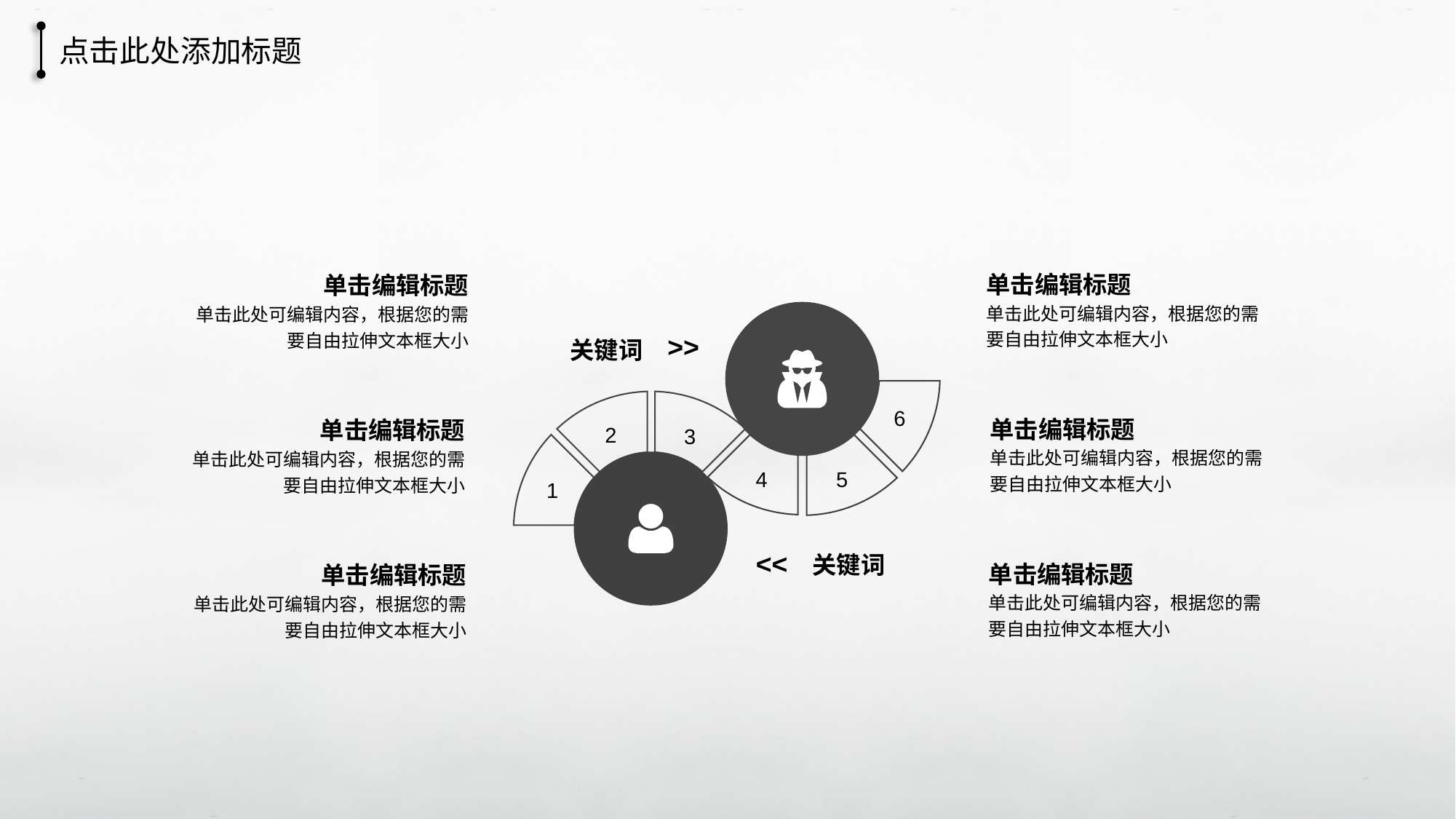

点击此处添加标题
单击编辑标题
单击编辑标题
单击此处可编辑内容，根据您的需要自由拉伸文本框大小
单击此处可编辑内容，根据您的需要自由拉伸文本框大小

>>
关键词

6
单击编辑标题
单击编辑标题
2
3

单击此处可编辑内容，根据您的需要自由拉伸文本框大小
单击此处可编辑内容，根据您的需要自由拉伸文本框大小

5
4
1

关键词
<<
单击编辑标题
单击编辑标题
单击此处可编辑内容，根据您的需要自由拉伸文本框大小
单击此处可编辑内容，根据您的需要自由拉伸文本框大小